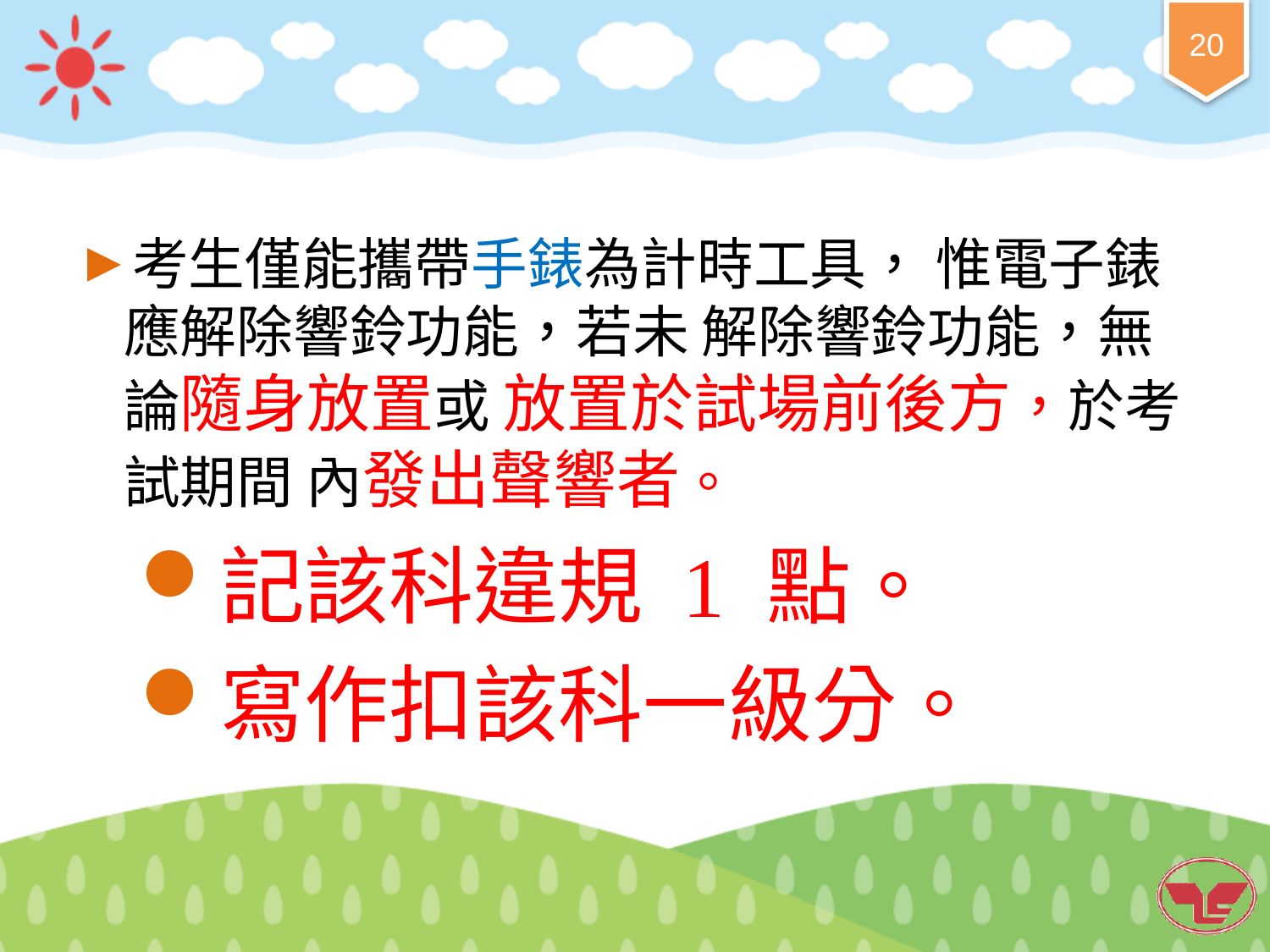

#
考生僅能攜帶手錶為計時工具， 惟電子錶應解除響鈴功能，若未 解除響鈴功能，無論隨身放置或 放置於試場前後方，於考試期間 內發出聲響者。
記該科違規 1 點。
寫作扣該科一級分。